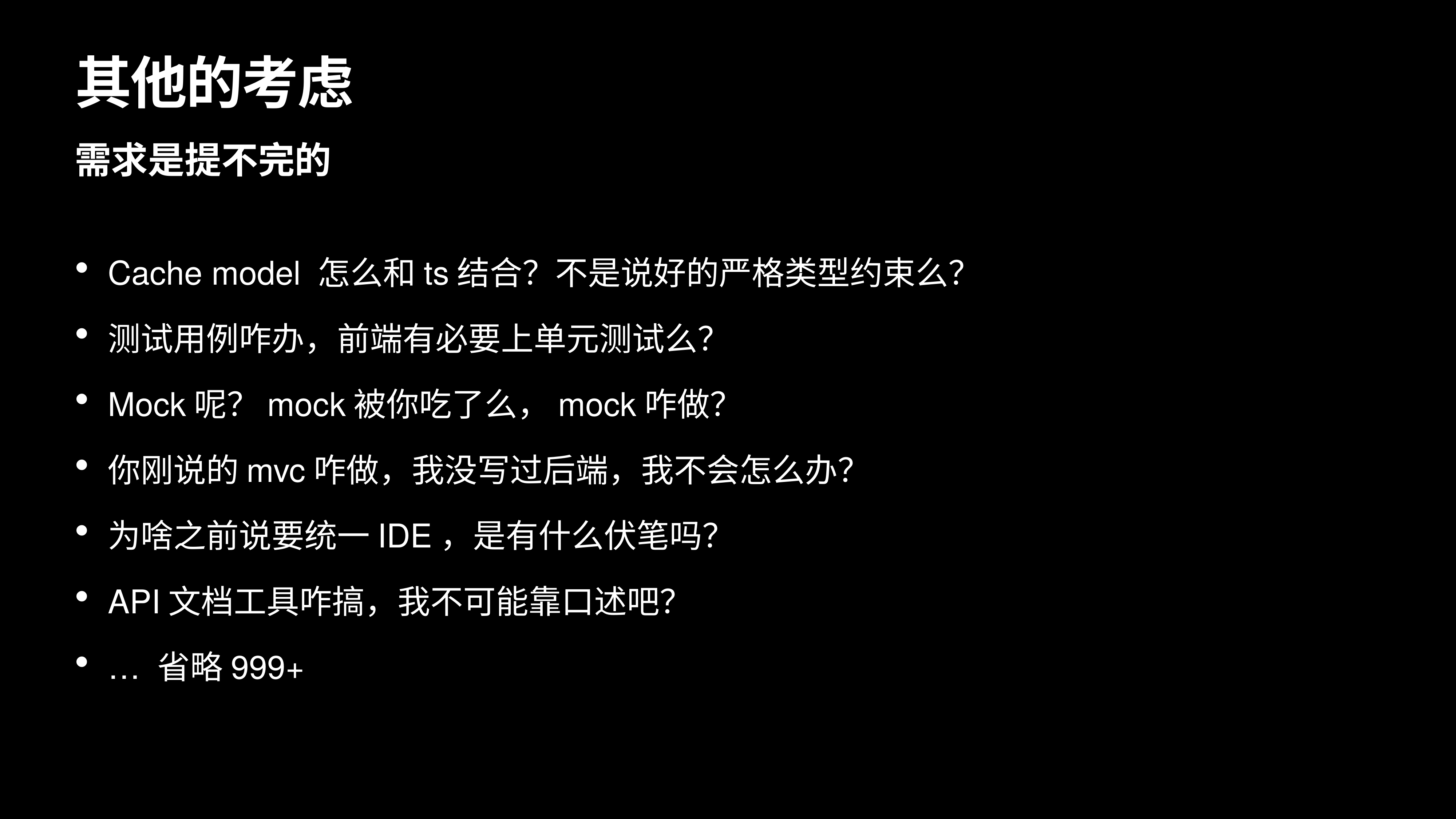

# 其他的考虑
需求是提不完的
Cache model 怎么和ts结合？不是说好的严格类型约束么？
测试用例咋办，前端有必要上单元测试么？
Mock呢？mock被你吃了么，mock咋做？
你刚说的mvc咋做，我没写过后端，我不会怎么办？
为啥之前说要统一IDE，是有什么伏笔吗？
API文档工具咋搞，我不可能靠口述吧？
… 省略999+